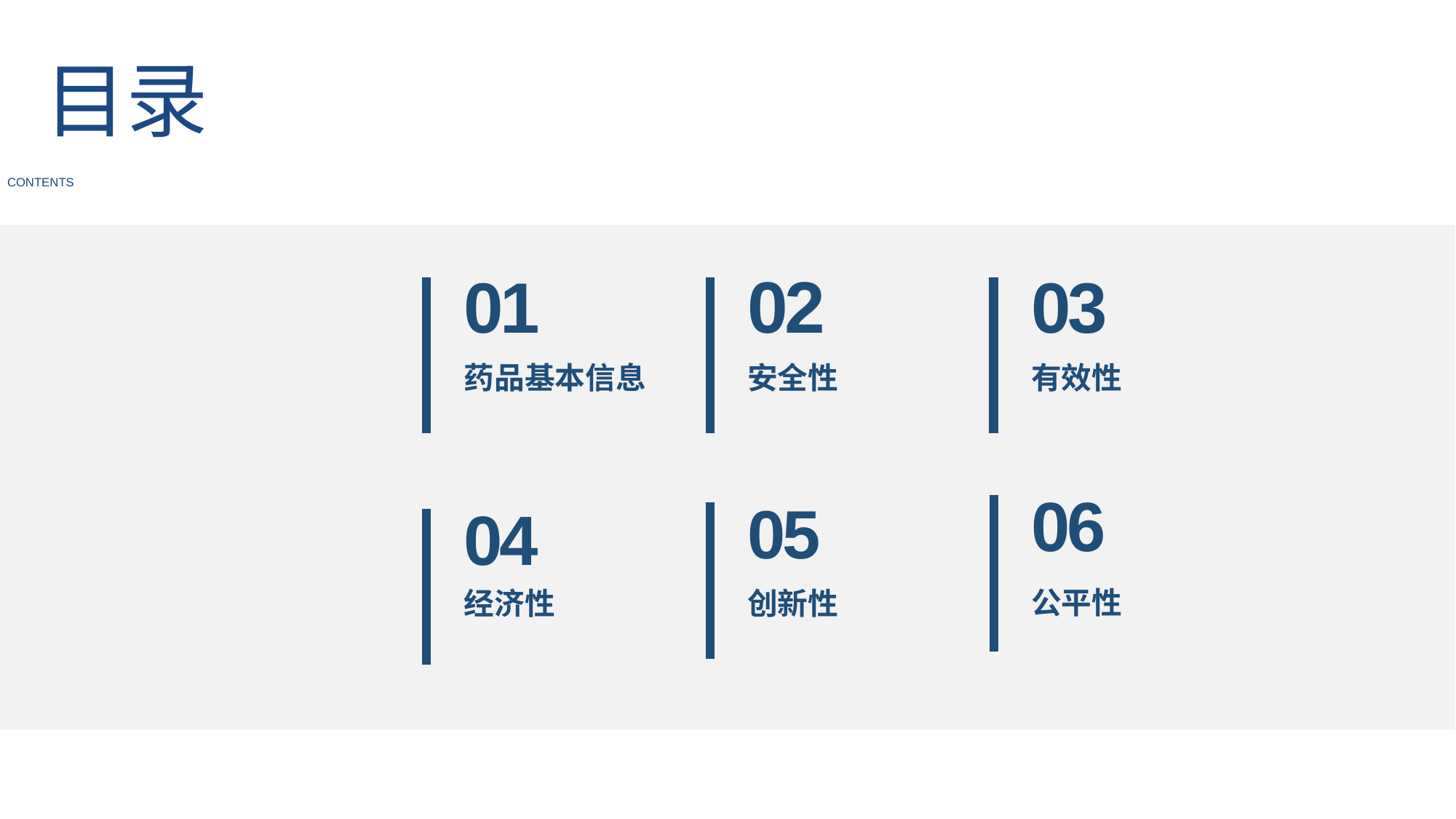

目录
CONTENTS

01
02
03
安全性
有效性
药品基本信息
06
05
04
公平性
创新性
经济性